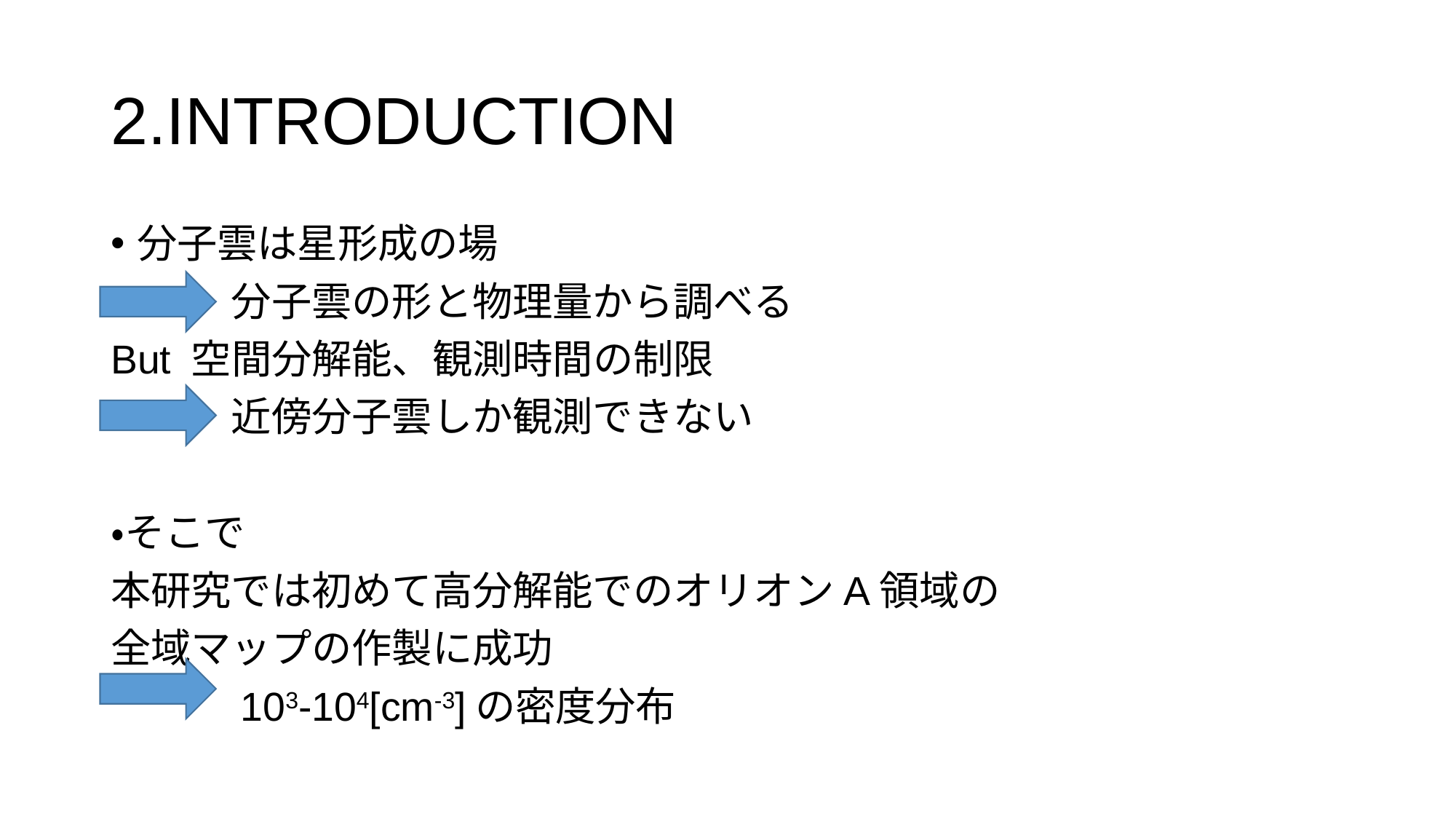

# 2.INTRODUCTION
分子雲は星形成の場
　　　分子雲の形と物理量から調べる
But 空間分解能、観測時間の制限
　　　近傍分子雲しか観測できない

・そこで
本研究では初めて高分解能でのオリオンA領域の
全域マップの作製に成功
　　　103-104[cm-3]の密度分布